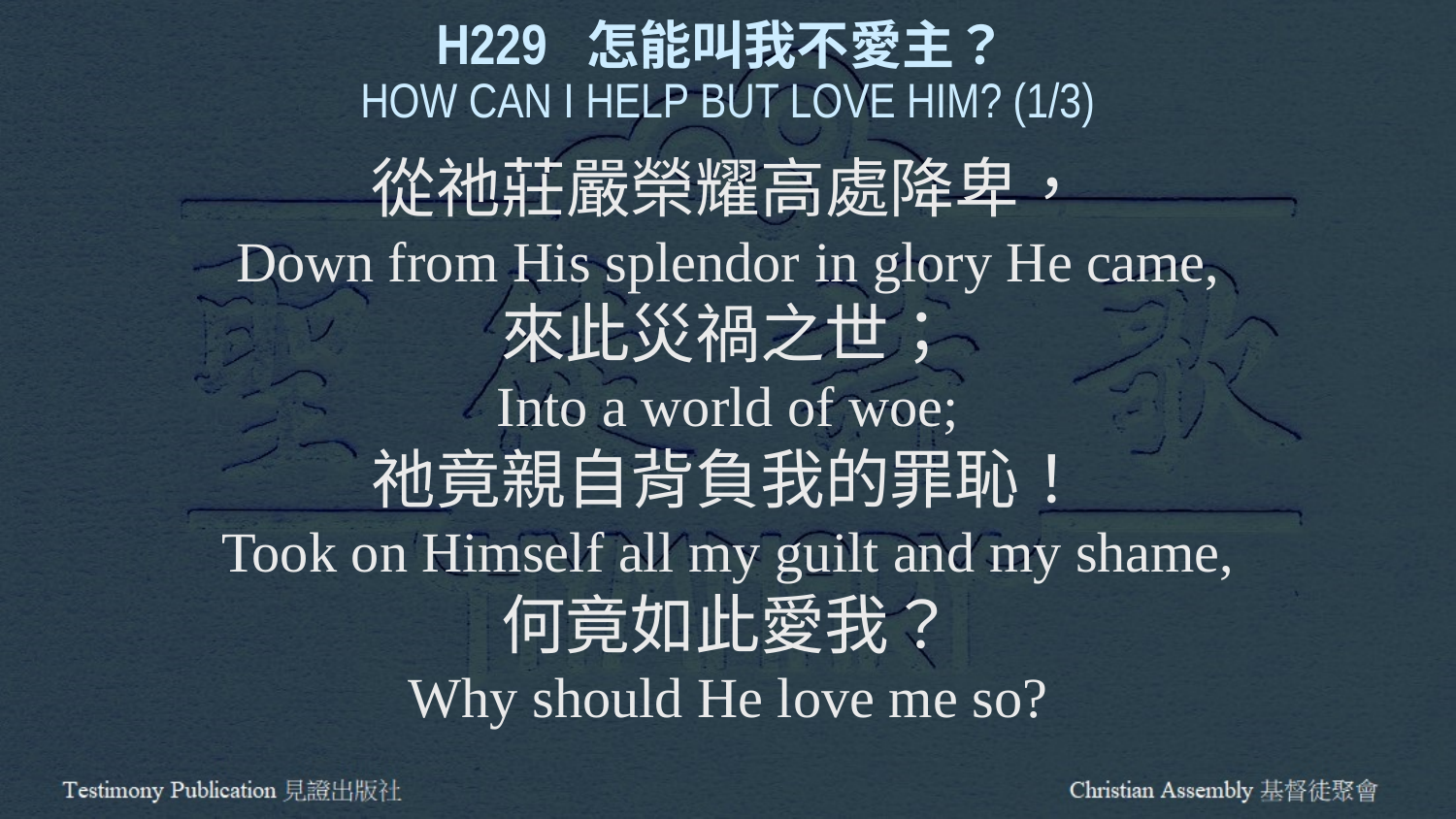

H229  怎能叫我不愛主？
HOW CAN I HELP BUT LOVE HIM? (1/3)
從祂莊嚴榮耀高處降卑，
Down from His splendor in glory He came,
來此災禍之世；
Into a world of woe;
祂竟親自背負我的罪恥！
Took on Himself all my guilt and my shame,
何竟如此愛我？
Why should He love me so?